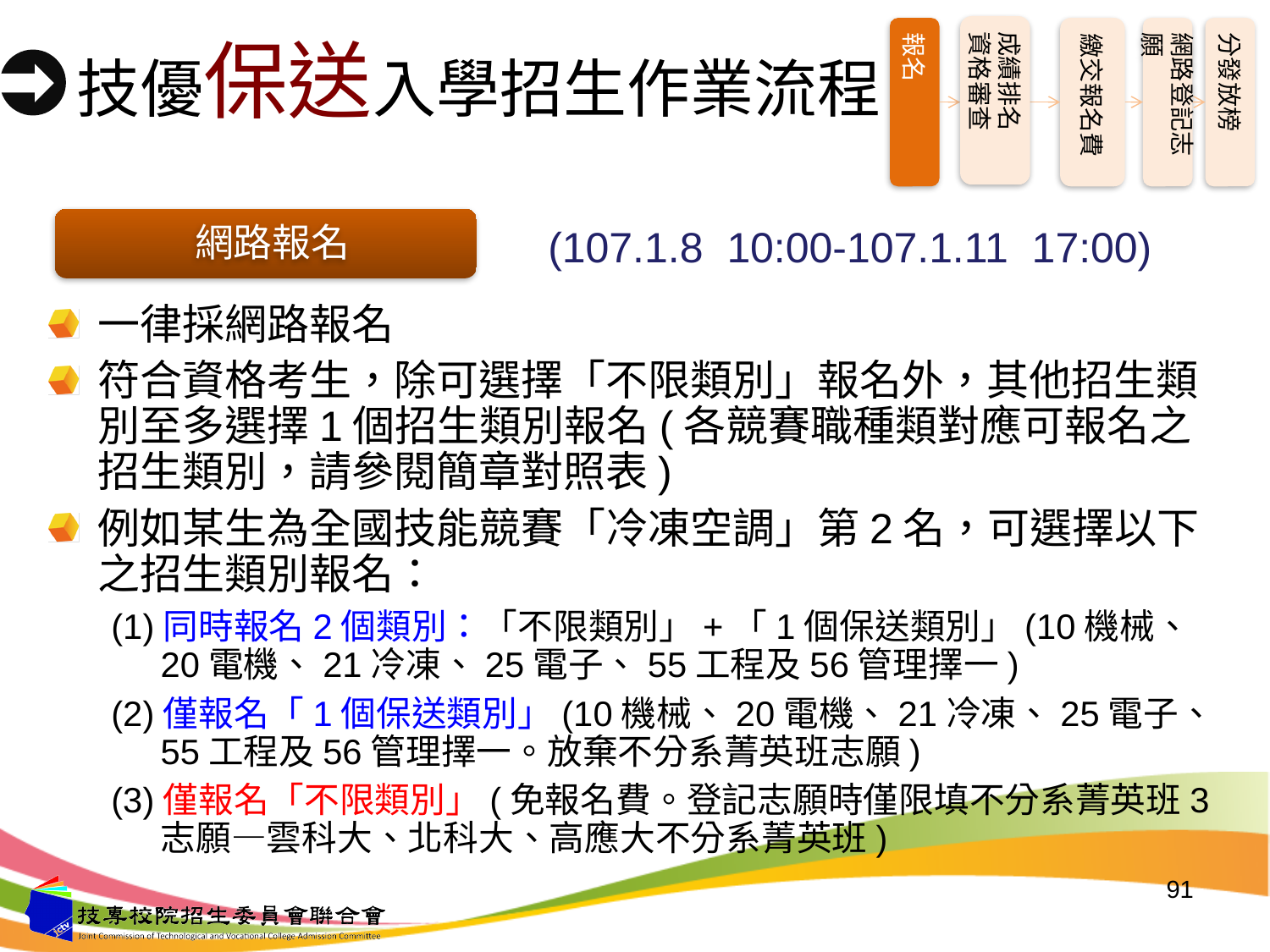

成績排名
資格審查
報名
繳交報名費
網路登記志願
分發放榜
# 技優保送入學招生作業流程

網路報名
(107.1.8  10:00-107.1.11  17:00)
一律採網路報名
符合資格考生，除可選擇「不限類別」報名外，其他招生類別至多選擇1個招生類別報名(各競賽職種類對應可報名之招生類別，請參閱簡章對照表)
例如某生為全國技能競賽「冷凍空調」第2名，可選擇以下之招生類別報名：
(1)同時報名2個類別：「不限類別」+「1個保送類別」(10機械、20電機、21冷凍、25電子、55工程及56管理擇一)
(2)僅報名「1個保送類別」(10機械、20電機、21冷凍、25電子、55工程及56管理擇一。放棄不分系菁英班志願)
(3)僅報名「不限類別」(免報名費。登記志願時僅限填不分系菁英班3志願—雲科大、北科大、高應大不分系菁英班)
91